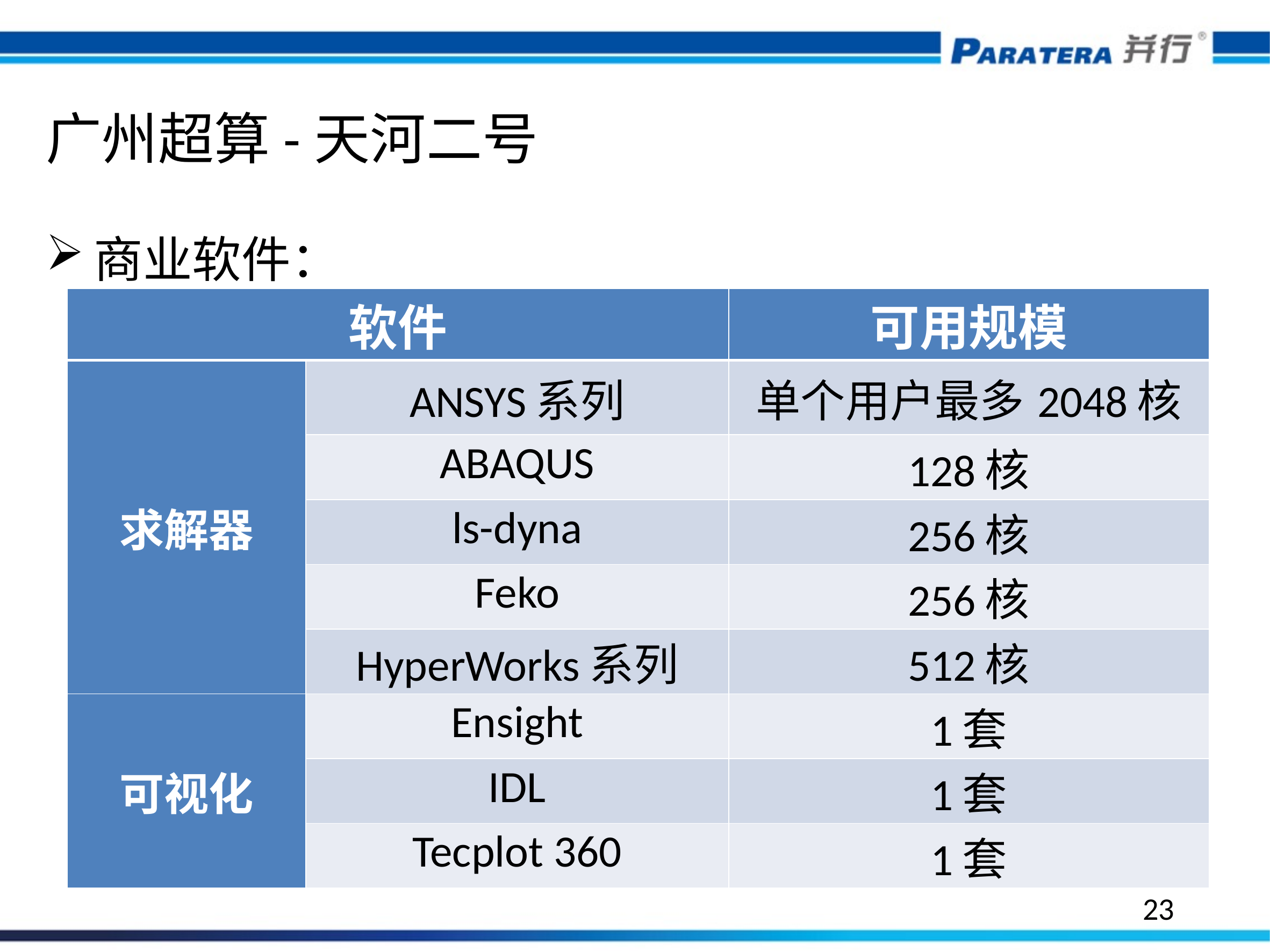

# 广州超算-天河二号
商业软件：

| 软件 |  | 可用规模 |
| --- | --- | --- |
| 求解器 | ANSYS系列 | 单个用户最多2048核 |
|  | ABAQUS | 128核 |
|  | ls-dyna | 256核 |
|  | Feko | 256核 |
|  | HyperWorks系列 | 512核 |
| 可视化 | Ensight | 1套 |
|  | IDL | 1套 |
|  | Tecplot 360 | 1套 |
23